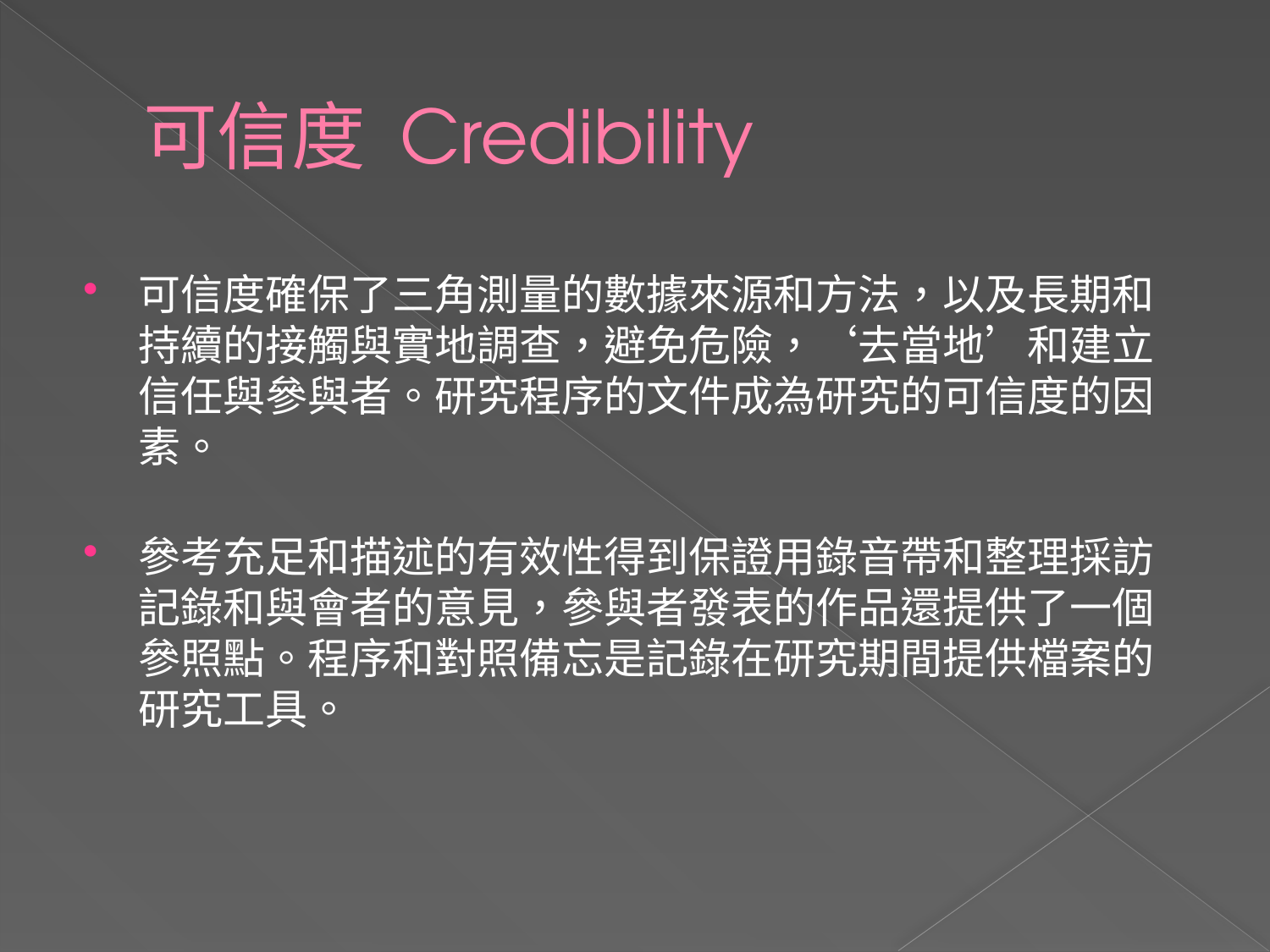

# 可信度 Credibility
可信度確保了三角測量的數據來源和方法，以及長期和持續的接觸與實地調查，避免危險，‘去當地’和建立信任與參與者。研究程序的文件成為研究的可信度的因素。
參考充足和描述的有效性得到保證用錄音帶和整理採訪記錄和與會者的意見，參與者發表的作品還提供了一個參照點。程序和對照備忘是記錄在研究期間提供檔案的研究工具。